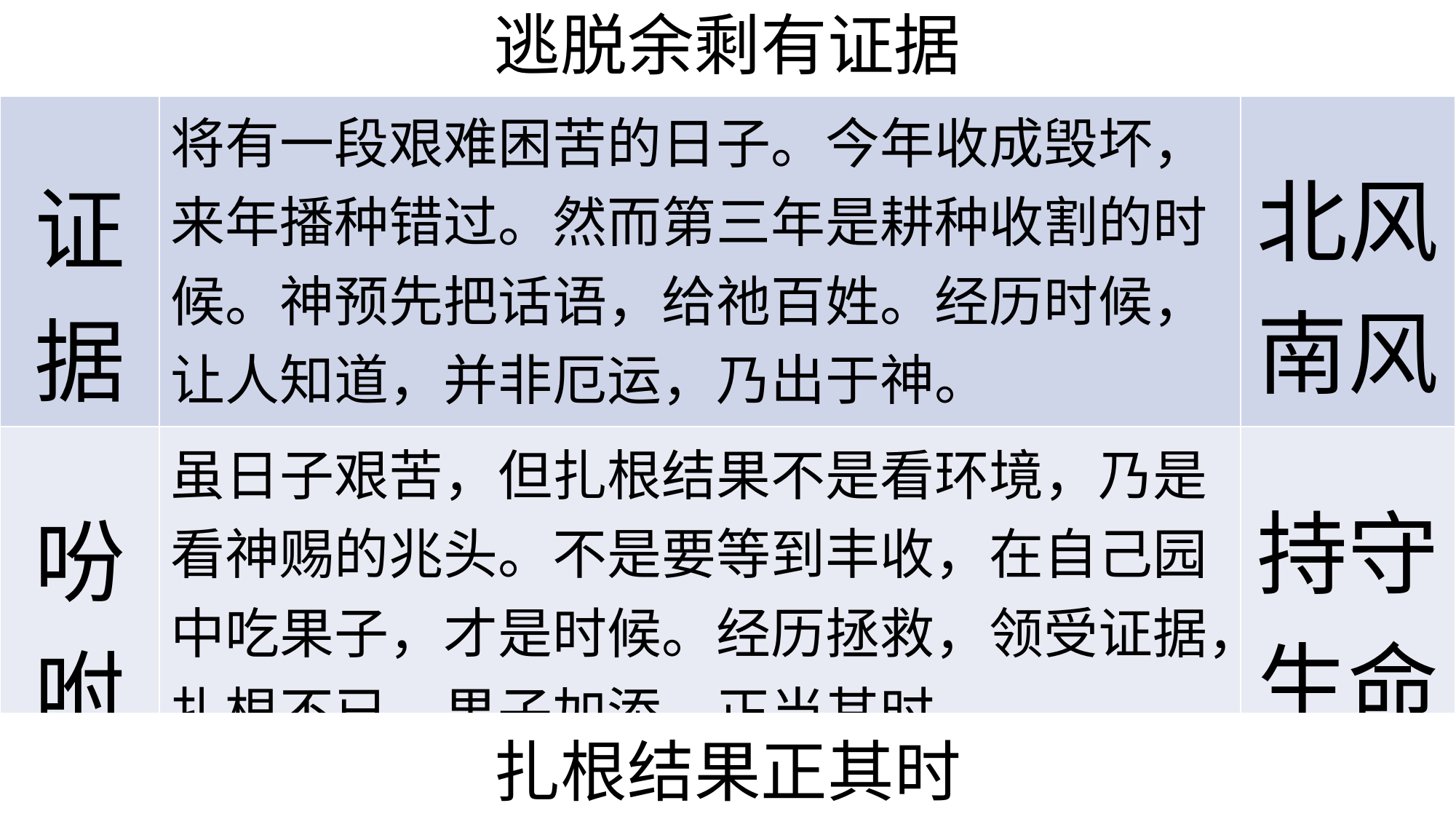

| 逃脱余剩有证据 |  |  |
| --- | --- | --- |
| 证据 | 将有一段艰难困苦的日子。今年收成毁坏，来年播种错过。然而第三年是耕种收割的时候。神预先把话语，给祂百姓。经历时候，让人知道，并非厄运，乃出于神。 | 北风 南风 |
| 吩咐 | 虽日子艰苦，但扎根结果不是看环境，乃是看神赐的兆头。不是要等到丰收，在自己园中吃果子，才是时候。经历拯救，领受证据，扎根不已，果子加添，正当其时。 | 持守 生命 |
| 扎扎根结果正其时根 |
| --- |